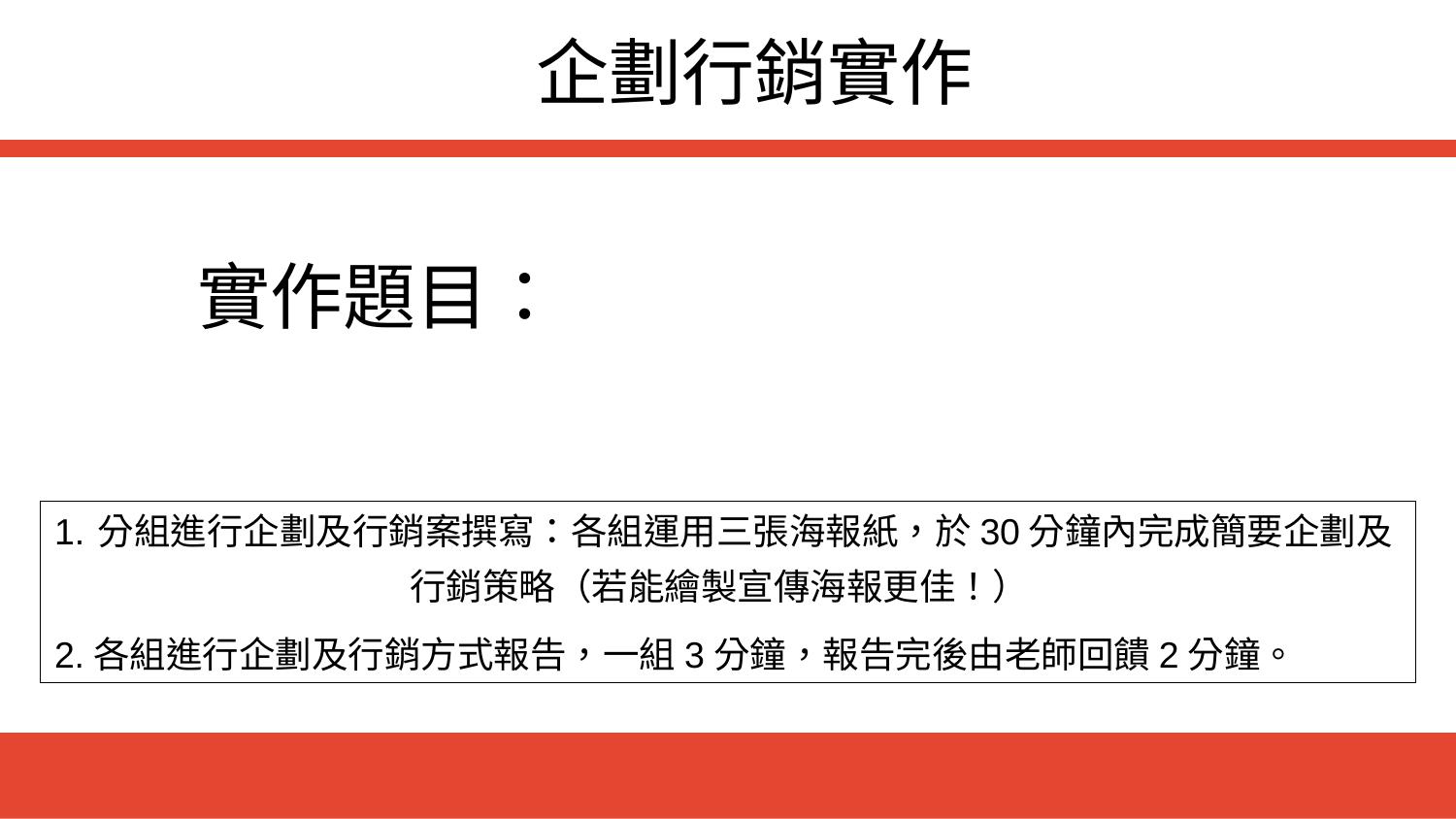

# 企劃行銷實作
實作題目：
分組進行企劃及行銷案撰寫：各組運用三張海報紙，於30分鐘內完成簡要企劃及
                                          行銷策略（若能繪製宣傳海報更佳！）
2.各組進行企劃及行銷方式報告，一組3分鐘，報告完後由老師回饋2分鐘。